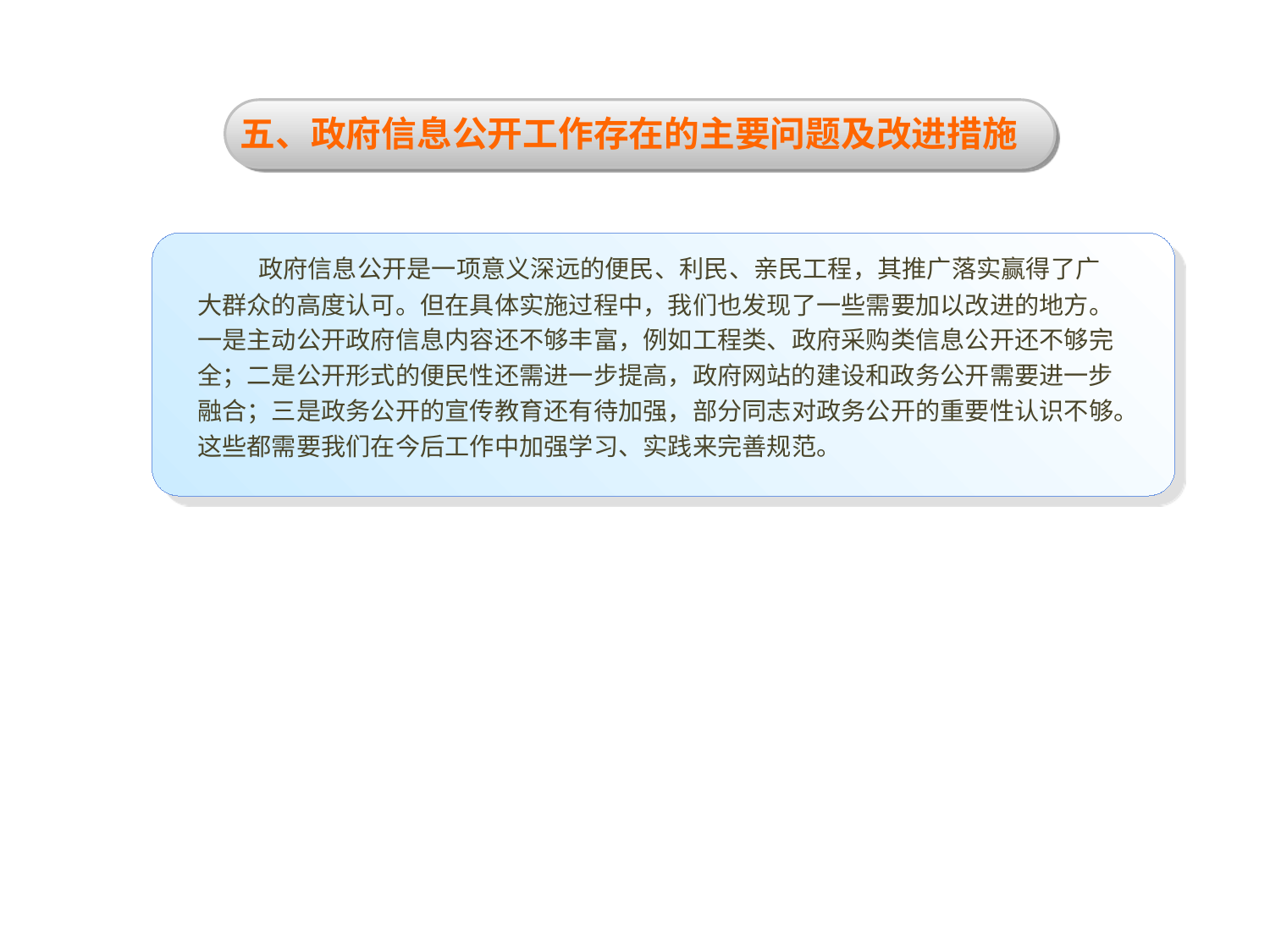

五、政府信息公开工作存在的主要问题及改进措施

          政府信息公开是一项意义深远的便民、利民、亲民工程，其推广落实赢得了广大群众的高度认可。但在具体实施过程中，我们也发现了一些需要加以改进的地方。一是主动公开政府信息内容还不够丰富，例如工程类、政府采购类信息公开还不够完全；二是公开形式的便民性还需进一步提高，政府网站的建设和政务公开需要进一步融合；三是政务公开的宣传教育还有待加强，部分同志对政务公开的重要性认识不够。这些都需要我们在今后工作中加强学习、实践来完善规范。